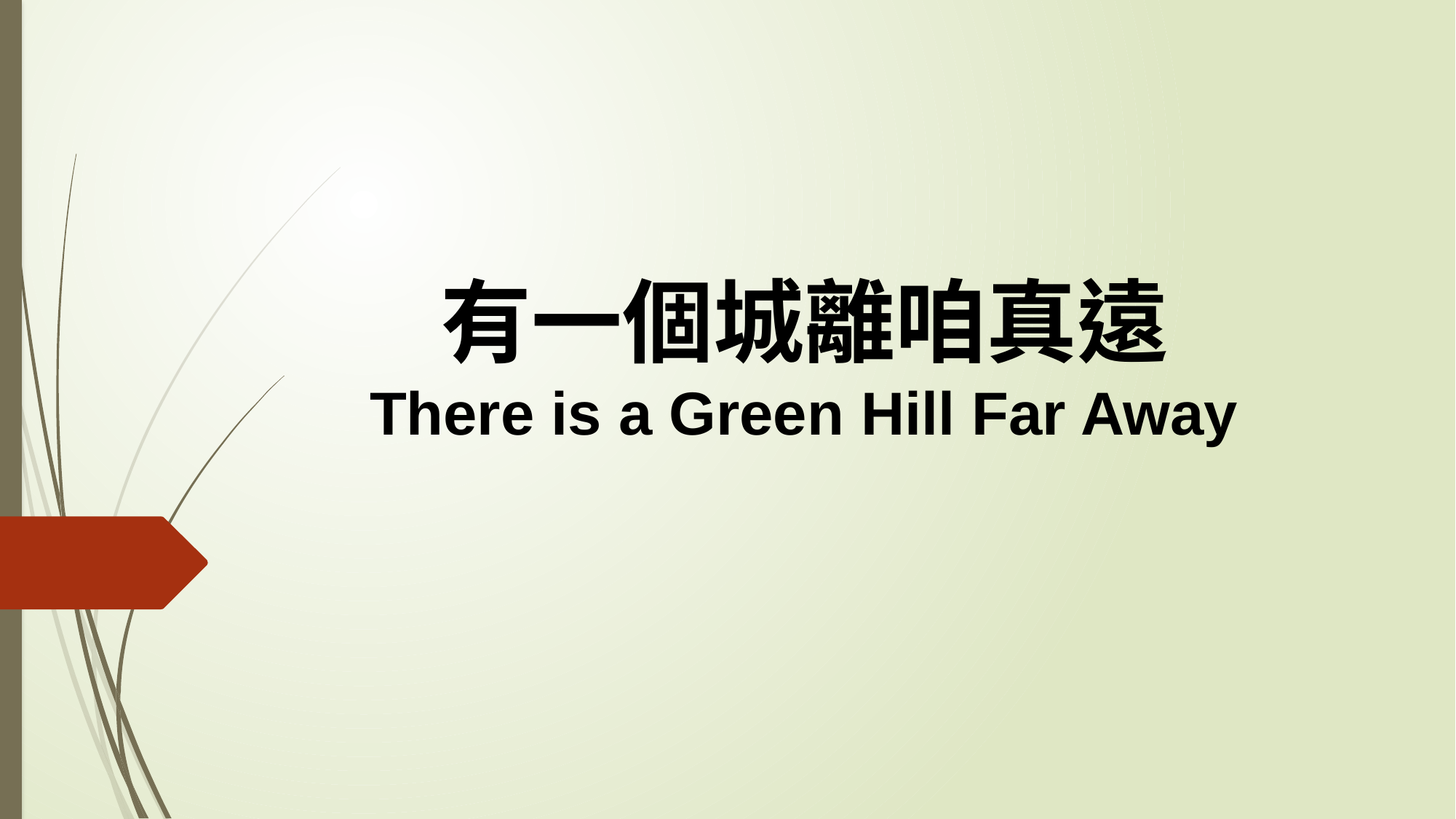

# 有一個城離咱真遠 There is a Green Hill Far Away